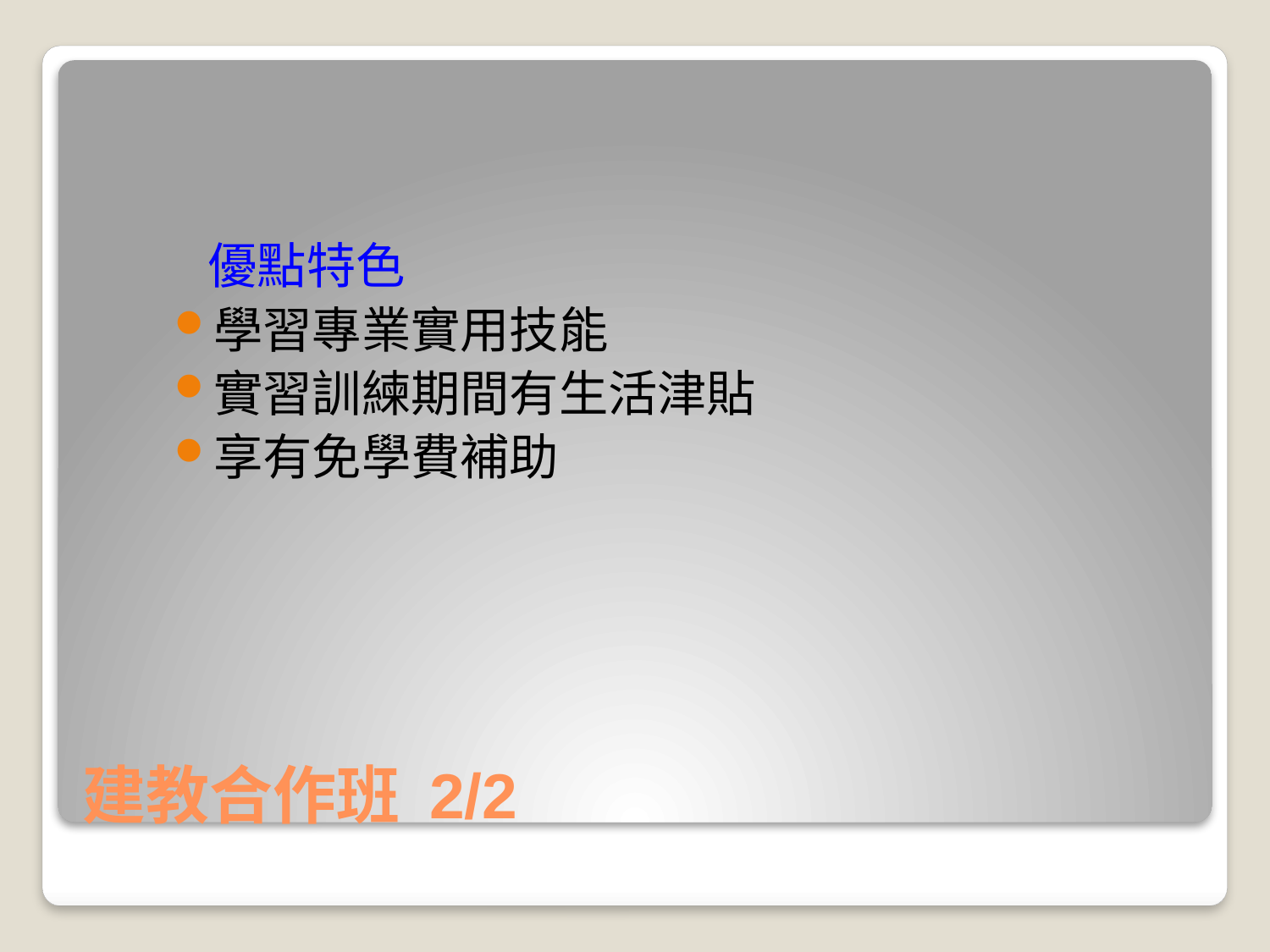

優點特色
學習專業實用技能
實習訓練期間有生活津貼
享有免學費補助

# 建教合作班 2/2